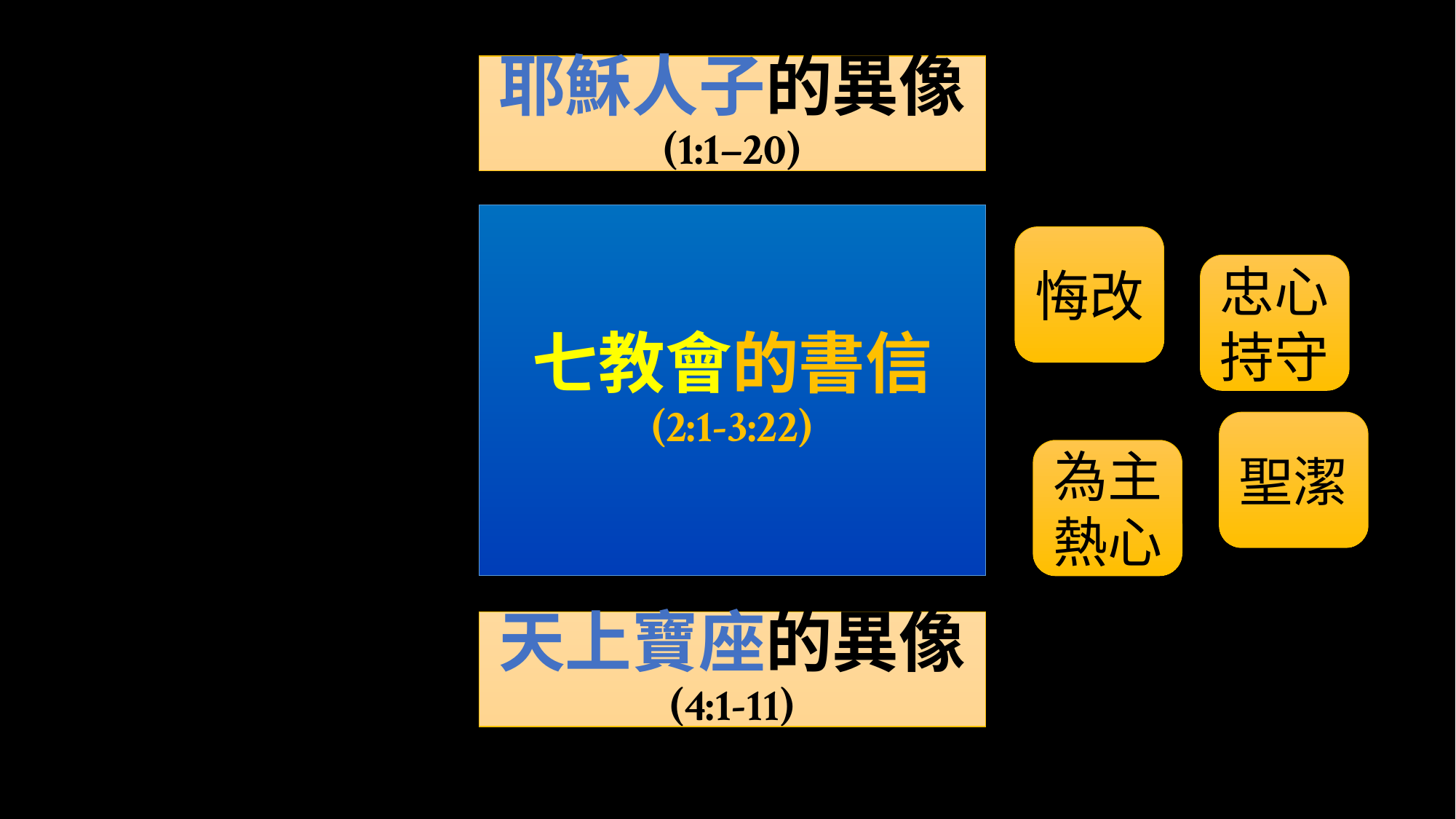

耶穌人子的異像
(1:1–20)
七教會的書信
(2:1-3:22)
悔改
忠心
持守
聖潔
為主熱心
天上寶座的異像
(4:1-11)